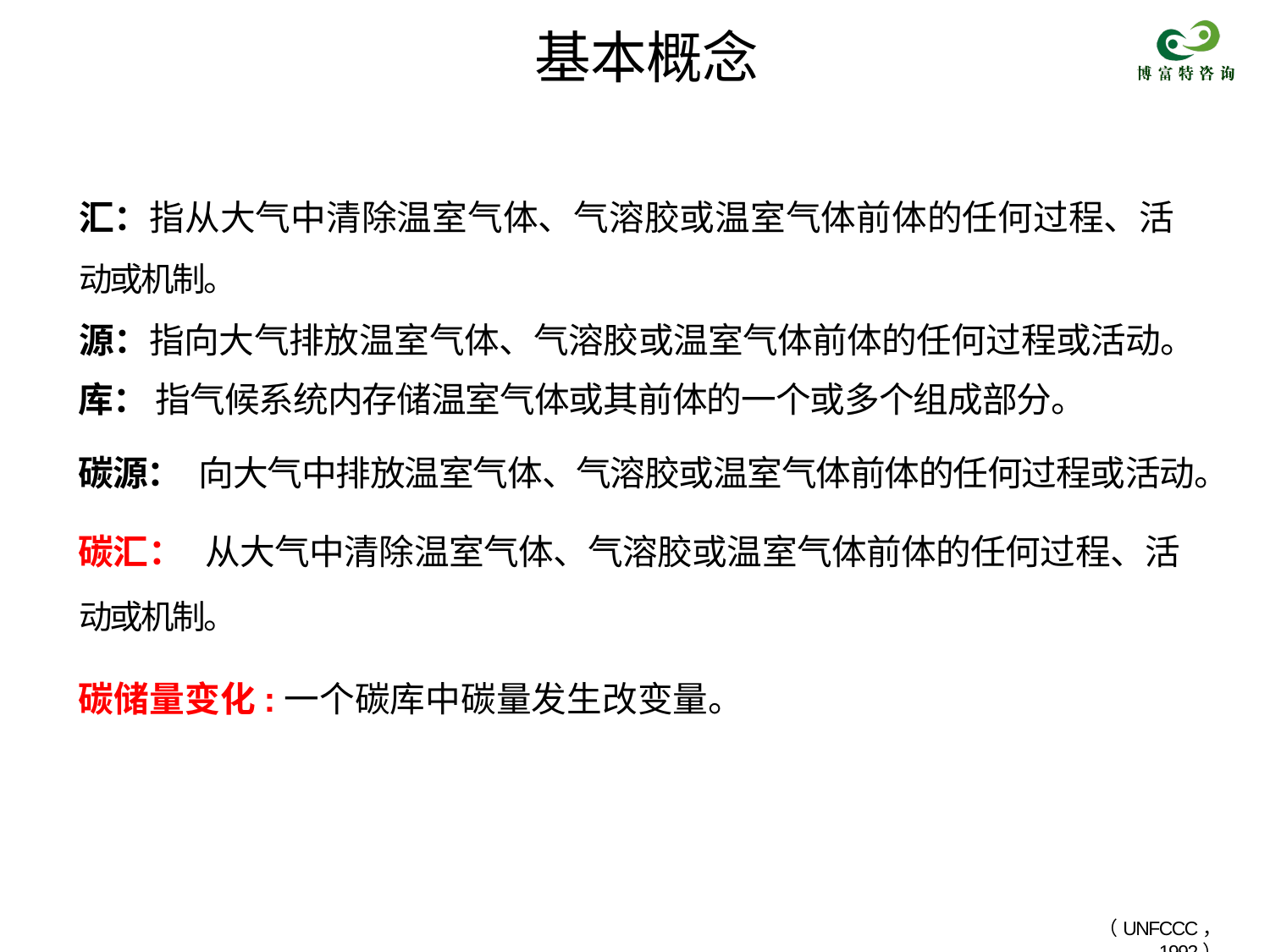

基本概念

汇：指从大气中清除温室气体、气溶胶或温室气体前体的任何过程、活
动或机制。
源：指向大气排放温室气体、气溶胶或温室气体前体的任何过程或活动。
库： 指气候系统内存储温室气体或其前体的一个或多个组成部分。

碳源： 向大气中排放温室气体、气溶胶或温室气体前体的任何过程或活动。

碳汇：  从大气中清除温室气体、气溶胶或温室气体前体的任何过程、活
动或机制。

碳储量变化:一个碳库中碳量发生改变量。

（UNFCCC， 1992）